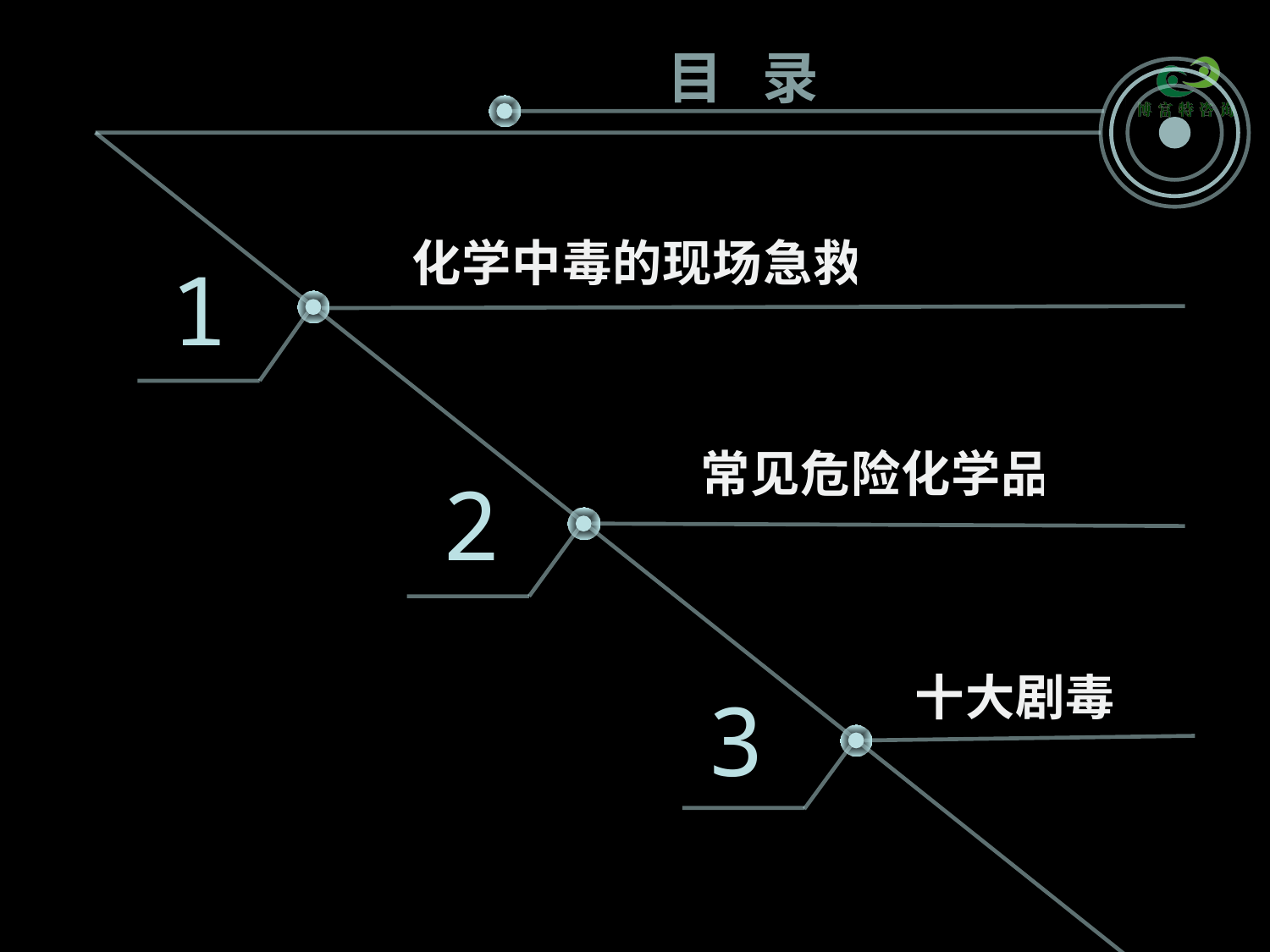

目   录

化学中毒的现场急救
1

常见危险化学品
2

十大剧毒
3